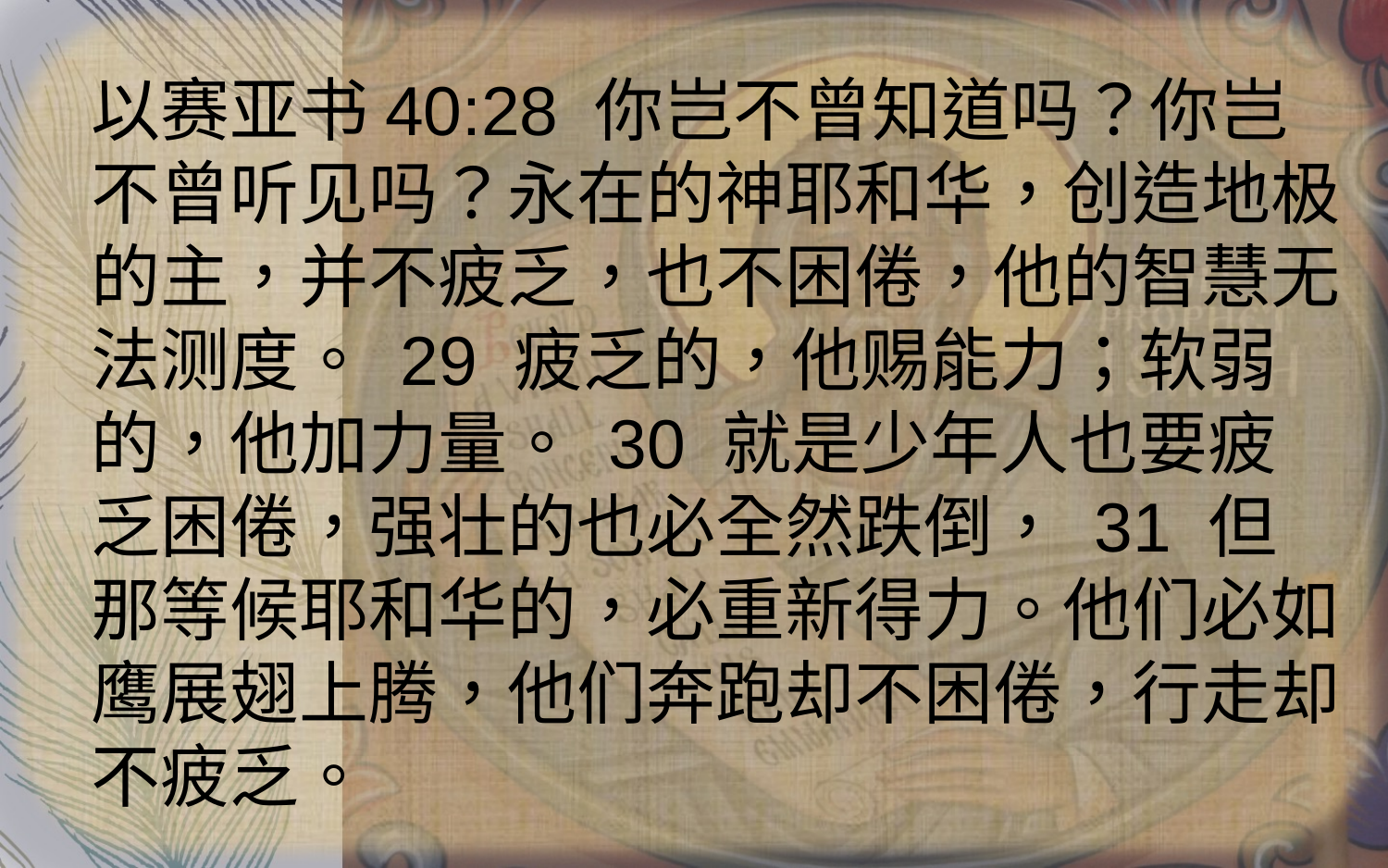

以赛亚书40:28 你岂不曾知道吗？你岂不曾听见吗？永在的神耶和华，创造地极的主，并不疲乏，也不困倦，他的智慧无法测度。 29 疲乏的，他赐能力；软弱的，他加力量。 30 就是少年人也要疲乏困倦，强壮的也必全然跌倒， 31 但那等候耶和华的，必重新得力。他们必如鹰展翅上腾，他们奔跑却不困倦，行走却不疲乏。